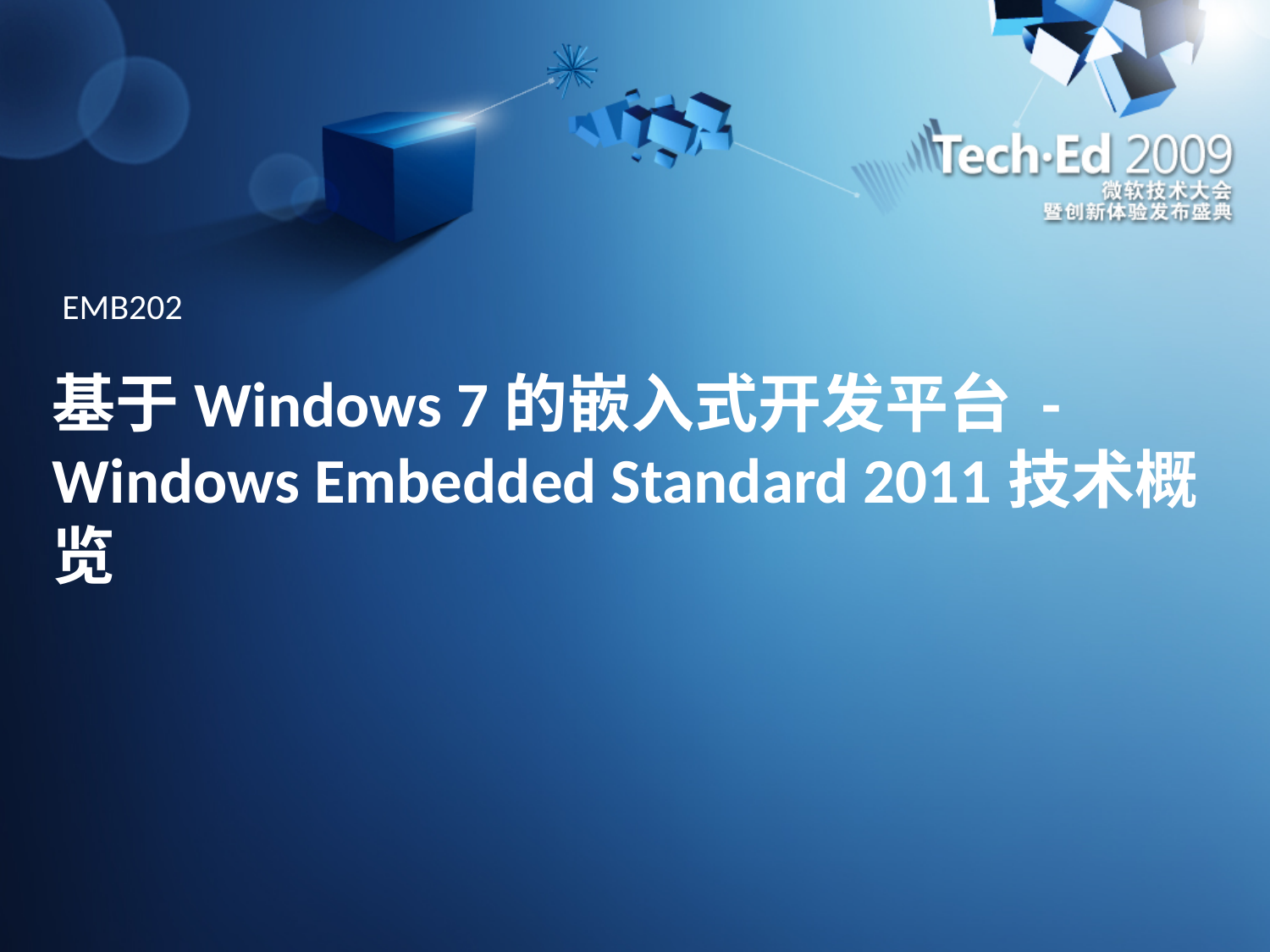

EMB202
# 基于Windows 7的嵌入式开发平台 - Windows Embedded Standard 2011技术概览